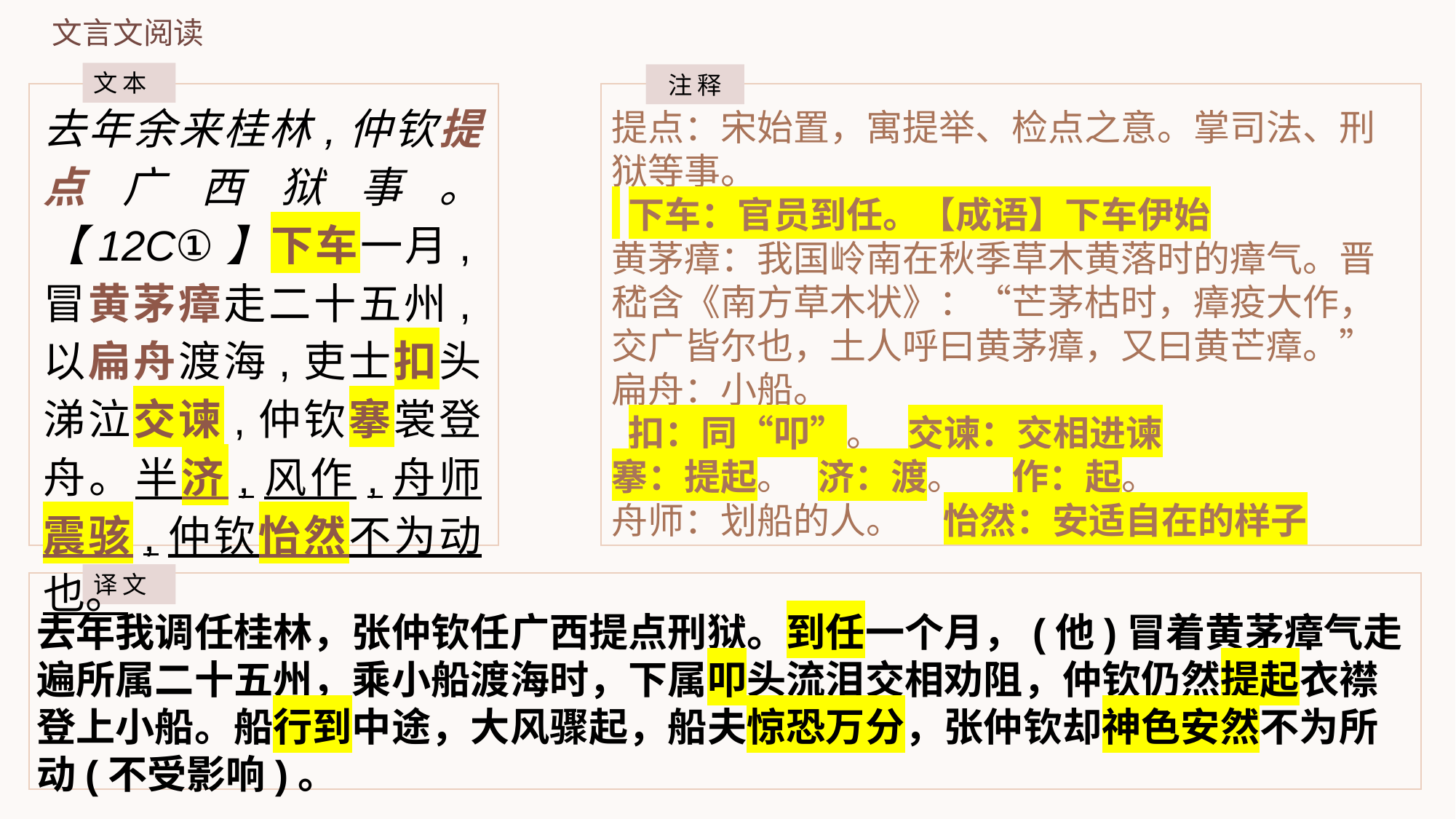

文言文阅读
文 本
注 释

去年余来桂林,仲钦提点广西狱事。【12C①】下车一月,冒黄茅瘴走二十五州,以扁舟渡海,吏士扣头涕泣交谏,仲钦搴裳登舟。半济,风作,舟师震骇,仲钦怡然不为动也。
提点：宋始置，寓提举、检点之意。掌司法、刑狱等事。
 下车：官员到任。【成语】下车伊始
黄茅瘴：我国岭南在秋季草木黄落时的瘴气。晋嵇含《南方草木状》：“芒茅枯时，瘴疫大作，交广皆尔也，土人呼曰黄茅瘴，又曰黄芒瘴。”    扁舟：小船。
 扣：同“叩”。   交谏：交相进谏
搴：提起。   济：渡。      作：起。
舟师：划船的人。     怡然：安适自在的样子
译 文

去年我调任桂林，张仲钦任广西提点刑狱。到任一个月，(他)冒着黄茅瘴气走遍所属二十五州，乘小船渡海时，下属叩头流泪交相劝阻，仲钦仍然提起衣襟登上小船。船行到中途，大风骤起，船夫惊恐万分，张仲钦却神色安然不为所动(不受影响)。